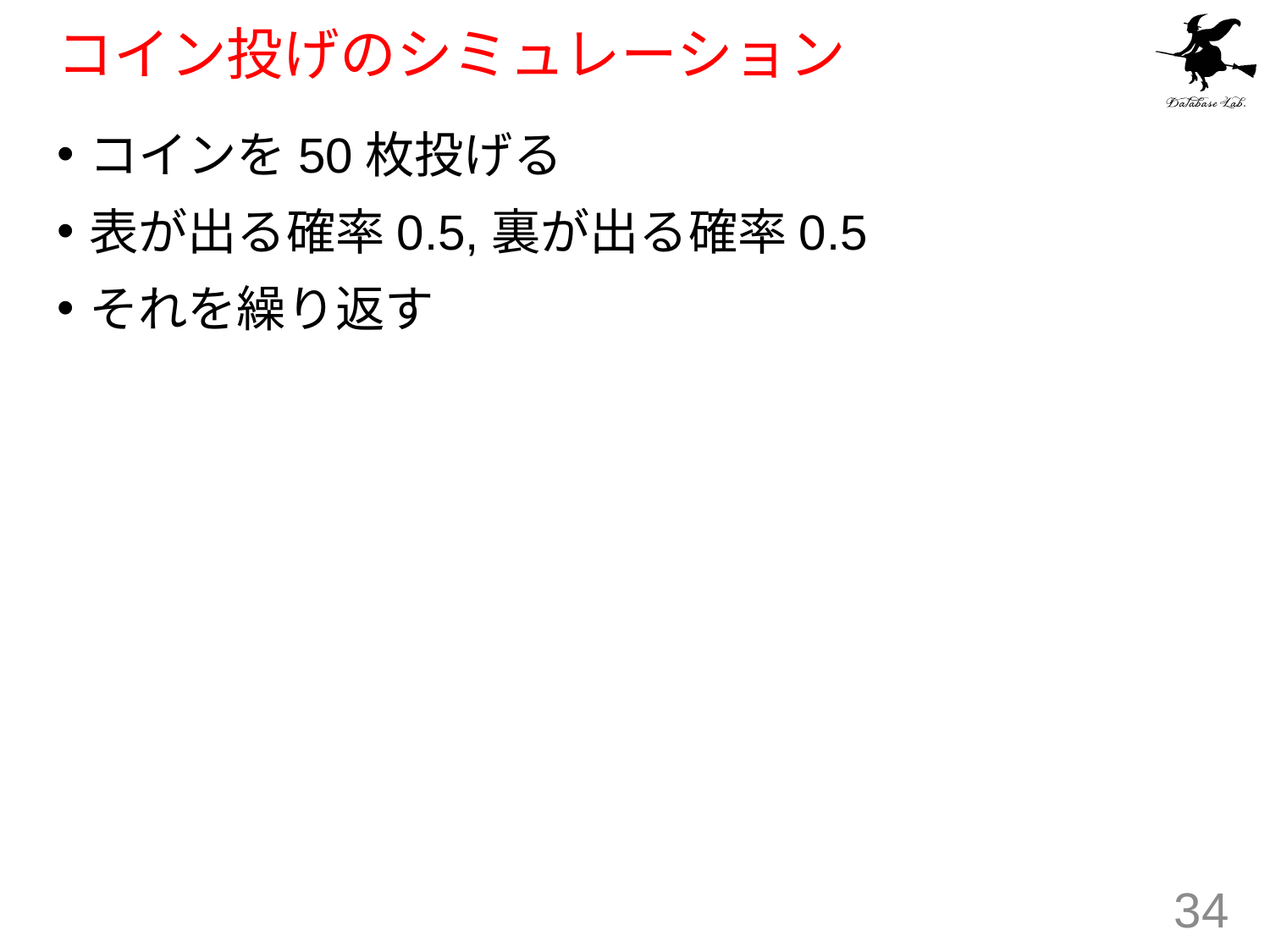

# コイン投げのシミュレーション
コインを50枚投げる
表が出る確率0.5,裏が出る確率0.5
それを繰り返す
34